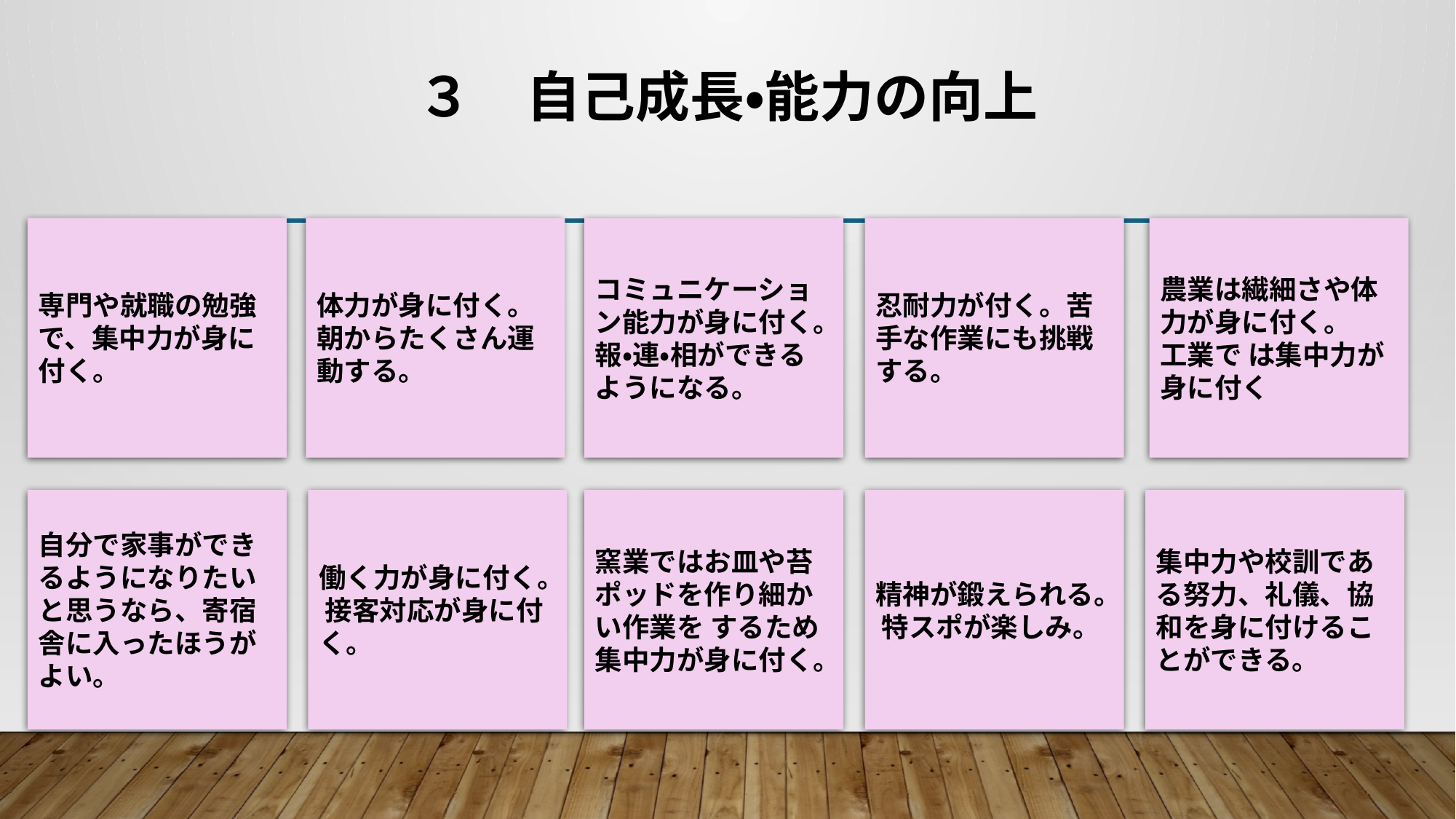

３　自己成長・能力の向上
専門や就職の勉強で、集中力が身に付く。
体力が身に付く。朝からたくさん運動する。
コミュニケーション能力が身に付く。報・連・相ができるようになる。
忍耐力が付く。苦手な作業にも挑戦する。
農業は繊細さや体力が身に付く。
工業で は集中力が身に付く
自分で家事ができるようになりたいと思うなら、寄宿舎に入ったほうがよい。
働く力が身に付く。 接客対応が身に付く。
窯業ではお皿や苔ポッドを作り細かい作業を するため集中力が身に付く。
精神が鍛えられる。 特スポが楽しみ。
集中力や校訓である努力、礼儀、協和を身に付けることができる。